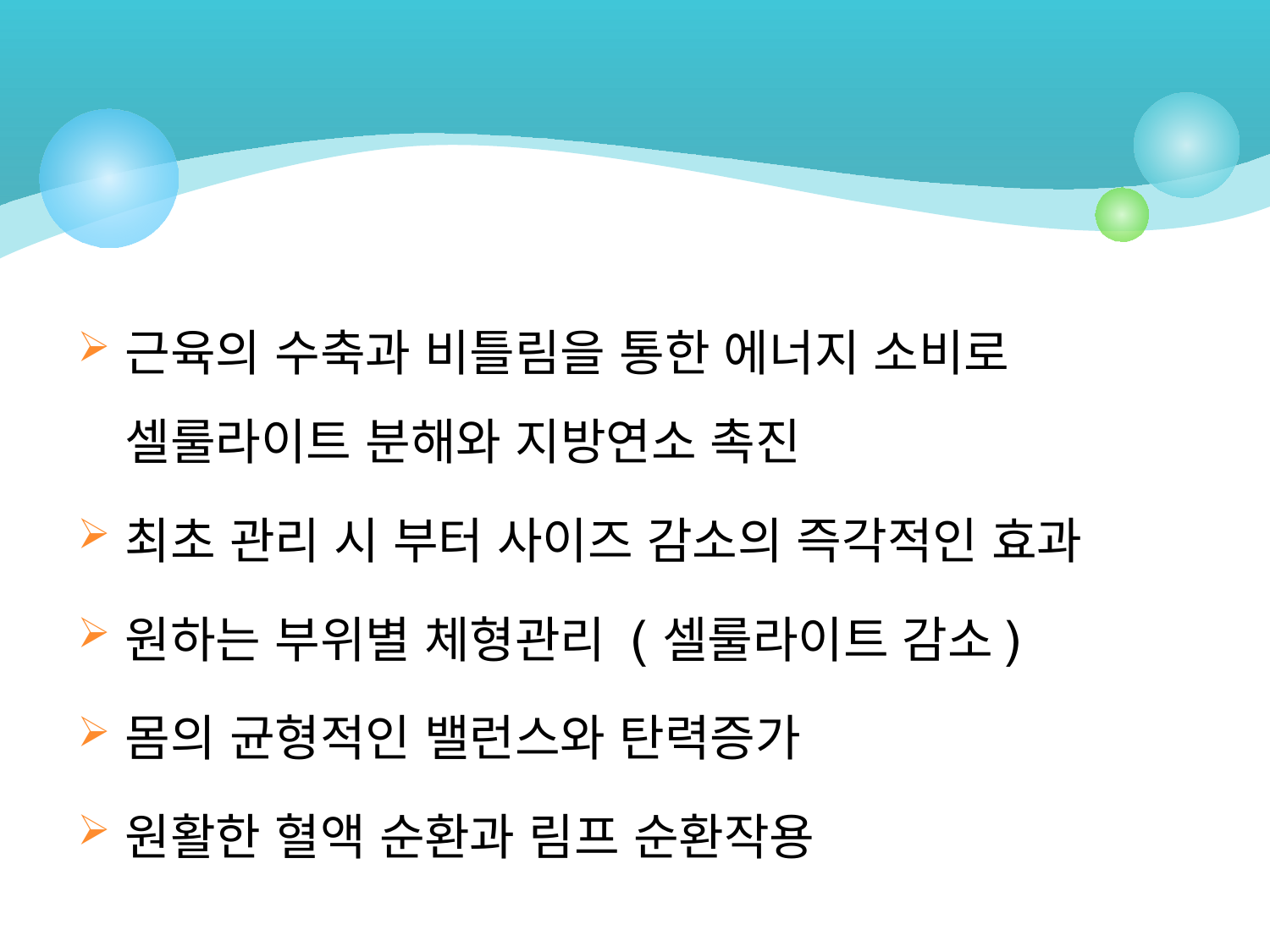

근육의 수축과 비틀림을 통한 에너지 소비로 셀룰라이트 분해와 지방연소 촉진
최초 관리 시 부터 사이즈 감소의 즉각적인 효과
원하는 부위별 체형관리 (셀룰라이트 감소)
몸의 균형적인 밸런스와 탄력증가
원활한 혈액 순환과 림프 순환작용